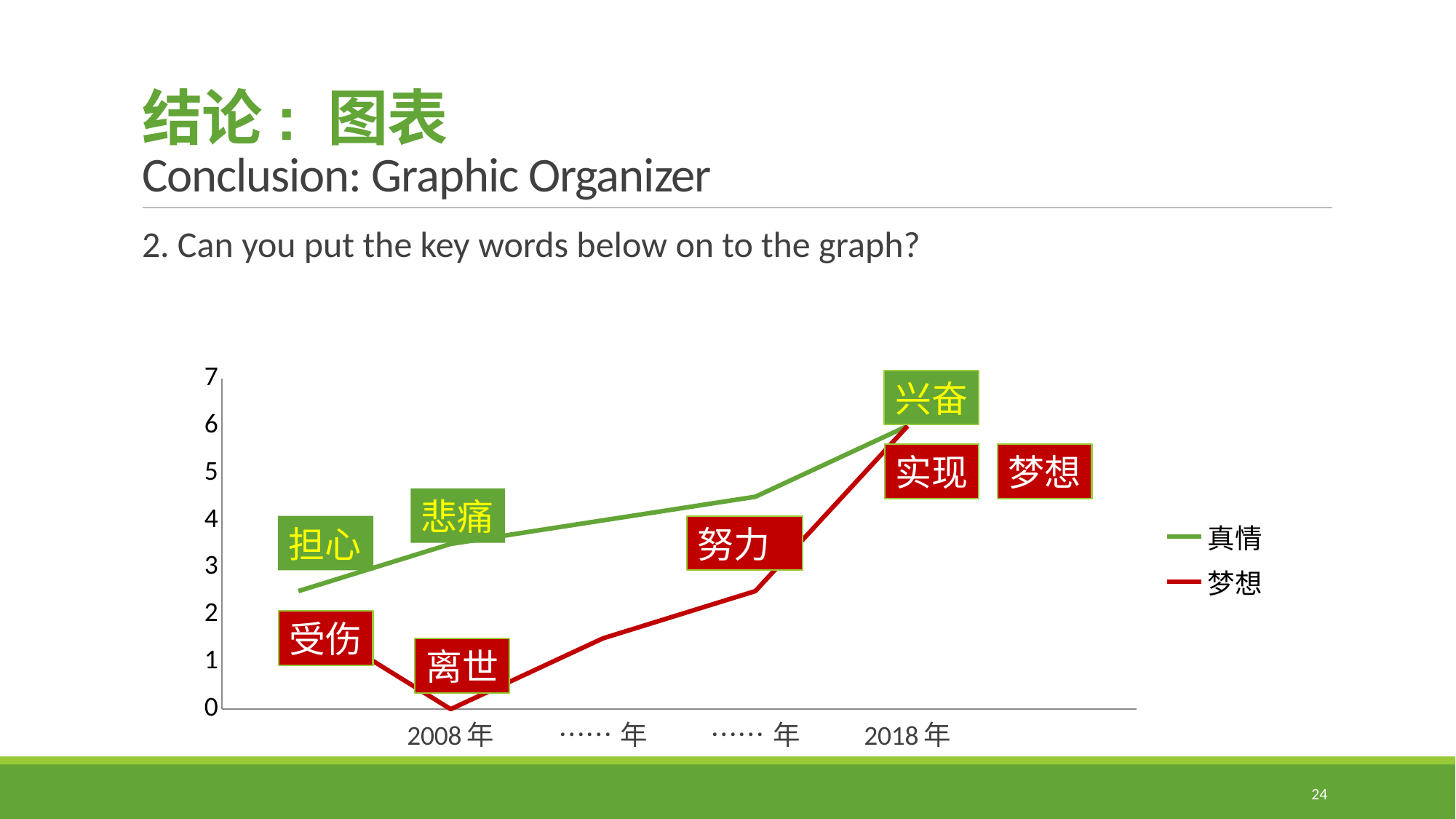

# 结论: 图表 Conclusion: Graphic Organizer
2. Can you put the key words below on to the graph?

### Chart

| Category | 真情 | 梦想 |
|---|---|---|
|  | 2.5 | 2.0 |
| 2008年 | 3.5 | 0.0 |
| ……年 | 4.0 | 1.5 |
| ……年 | 4.5 | 2.5 |
| 2018年 | 6.0 | 6.0 |
兴奋
实现
梦想
悲痛
担心
努力
受伤
离世
24